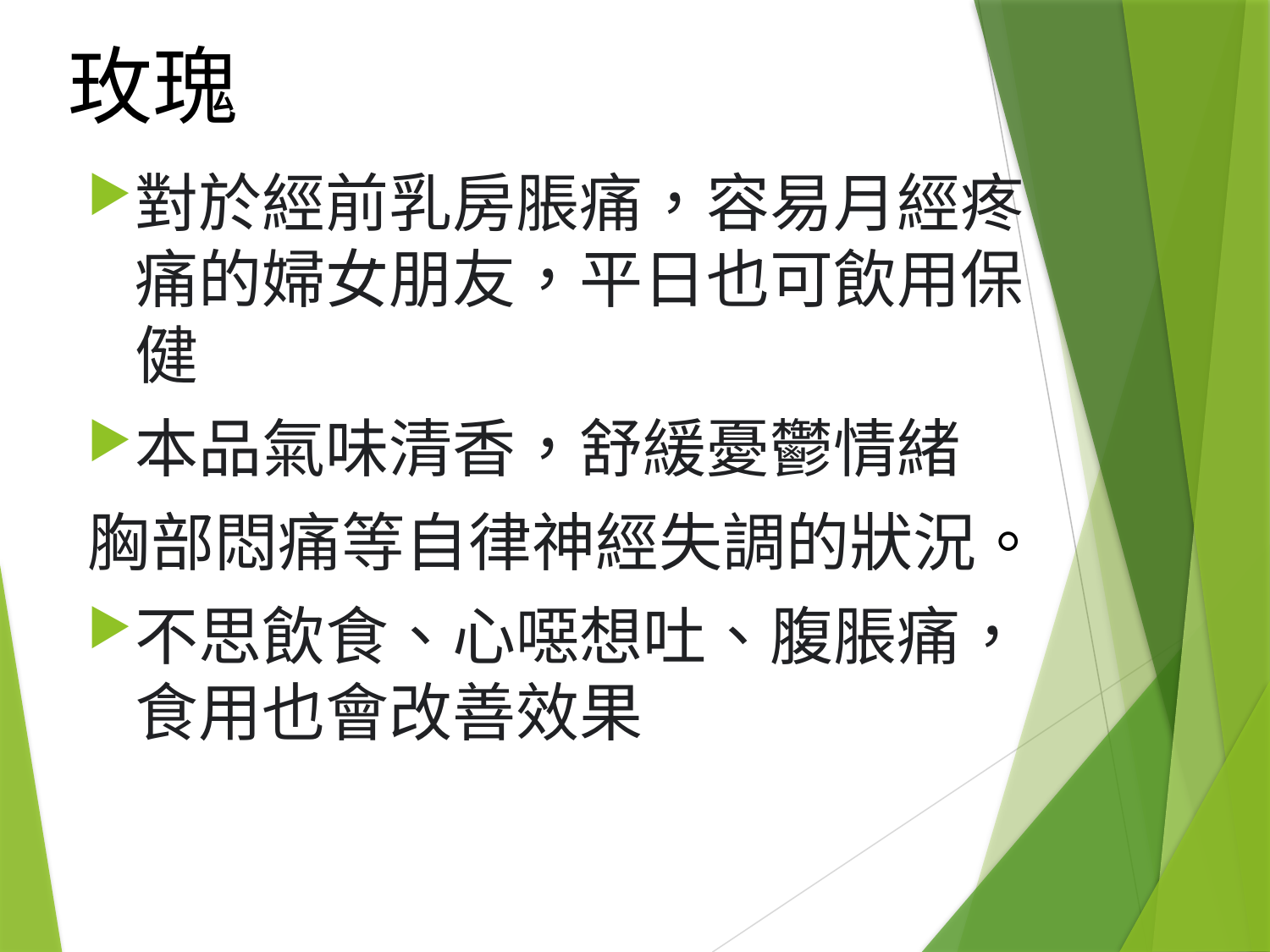

# 玫瑰
對於經前乳房脹痛，容易月經疼痛的婦女朋友，平日也可飲用保健
本品氣味清香，舒緩憂鬱情緒
胸部悶痛等自律神經失調的狀況。
不思飲食、心噁想吐、腹脹痛，食用也會改善效果